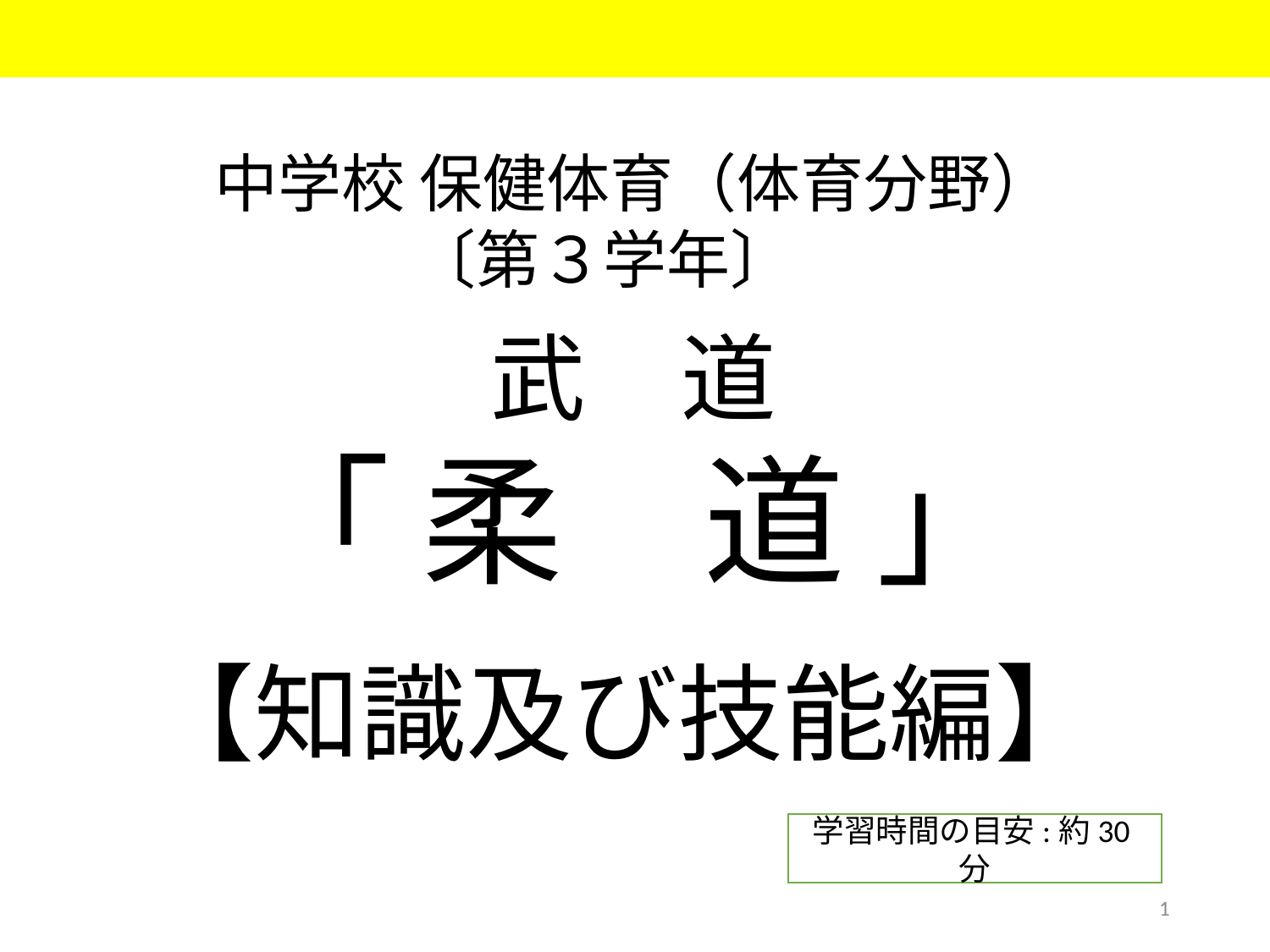

中学校 保健体育（体育分野）
〔第３学年〕
武　道
「 柔　道 」

【知識及び技能編】
学習時間の目安:約30分
1